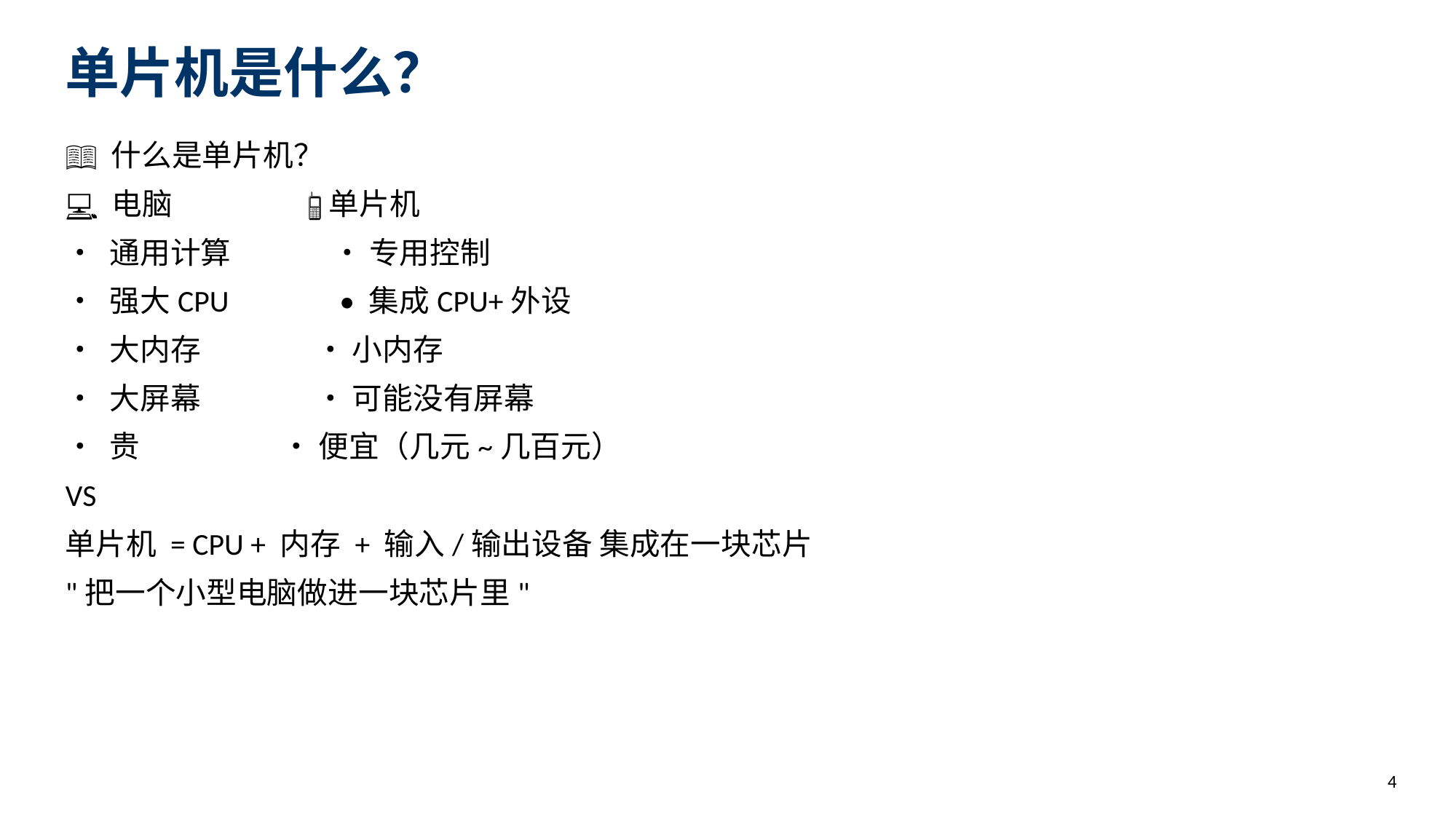

单片机是什么？
📖 什么是单片机？
💻 电脑                    📱 单片机
• 通用计算               • 专用控制
• 强大CPU                • 集成CPU+外设
• 大内存                 • 小内存
• 大屏幕                 • 可能没有屏幕
• 贵                     • 便宜（几元~几百元）
VS
单片机 = CPU + 内存 + 输入/输出设备 集成在一块芯片
"把一个小型电脑做进一块芯片里"
4